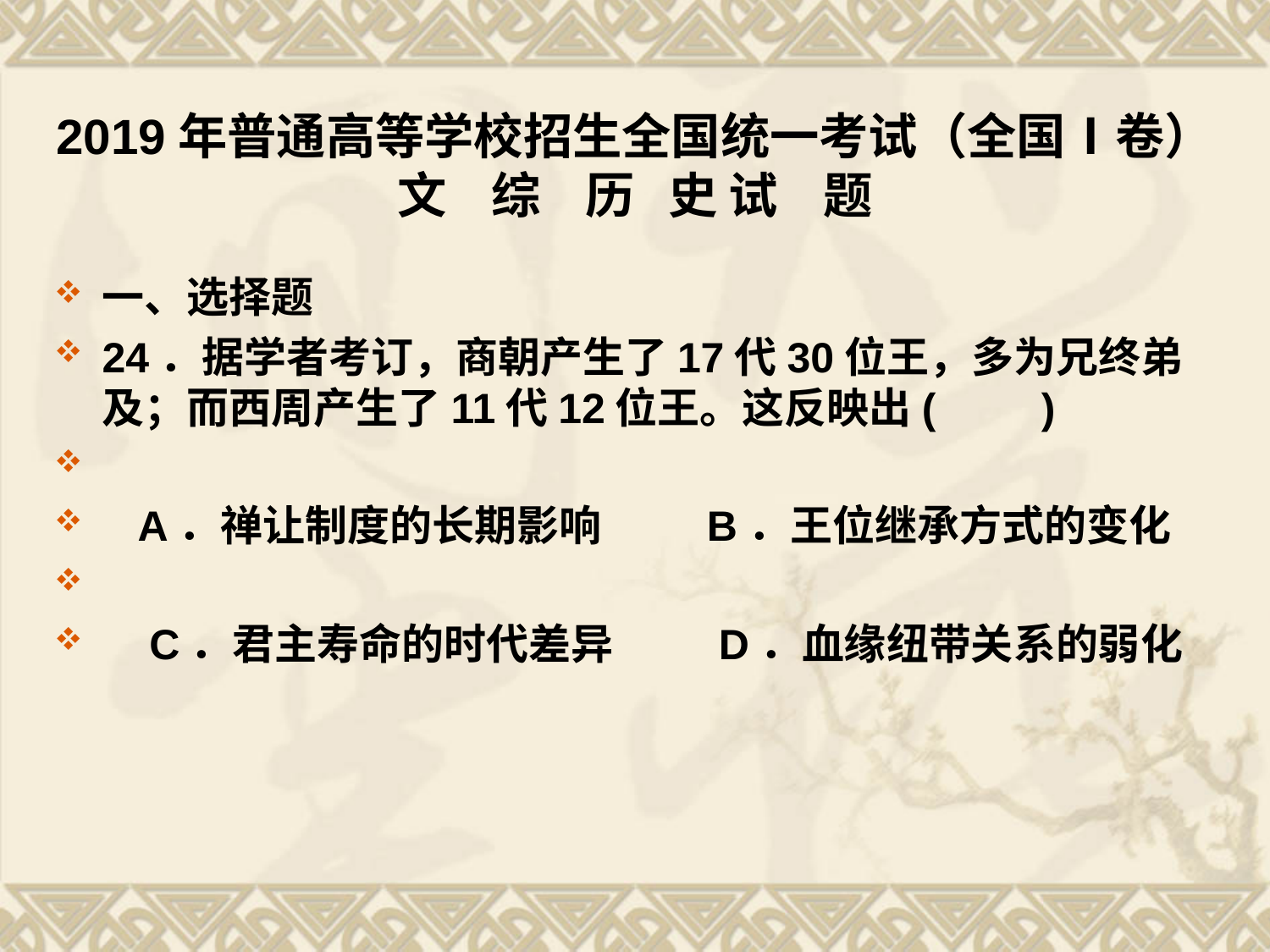

# 2019年普通高等学校招生全国统一考试（全国Ⅰ卷） 文    综    历   史 试    题
一、选择题
24．据学者考订，商朝产生了17代30位王，多为兄终弟及；而西周产生了11代12位王。这反映出(　　)

   A．禅让制度的长期影响          B．王位继承方式的变化

    C．君主寿命的时代差异          D．血缘纽带关系的弱化